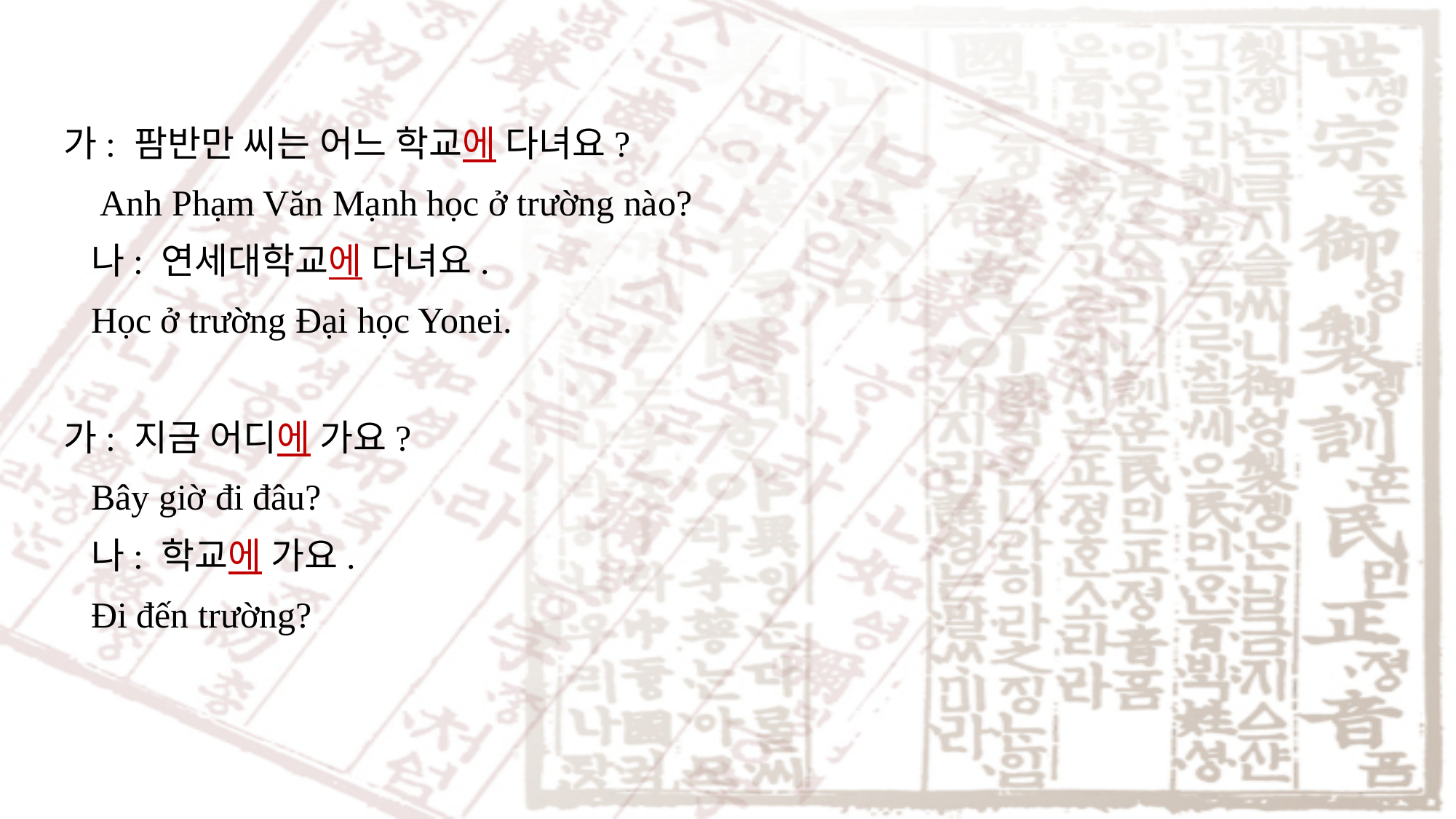

가: 팜반만 씨는 어느 학교에 다녀요?
 Anh Phạm Văn Mạnh học ở trường nào?
나: 연세대학교에 다녀요.
Học ở trường Đại học Yonei.

가: 지금 어디에 가요?
Bây giờ đi đâu?
나: 학교에 가요.
Đi đến trường?